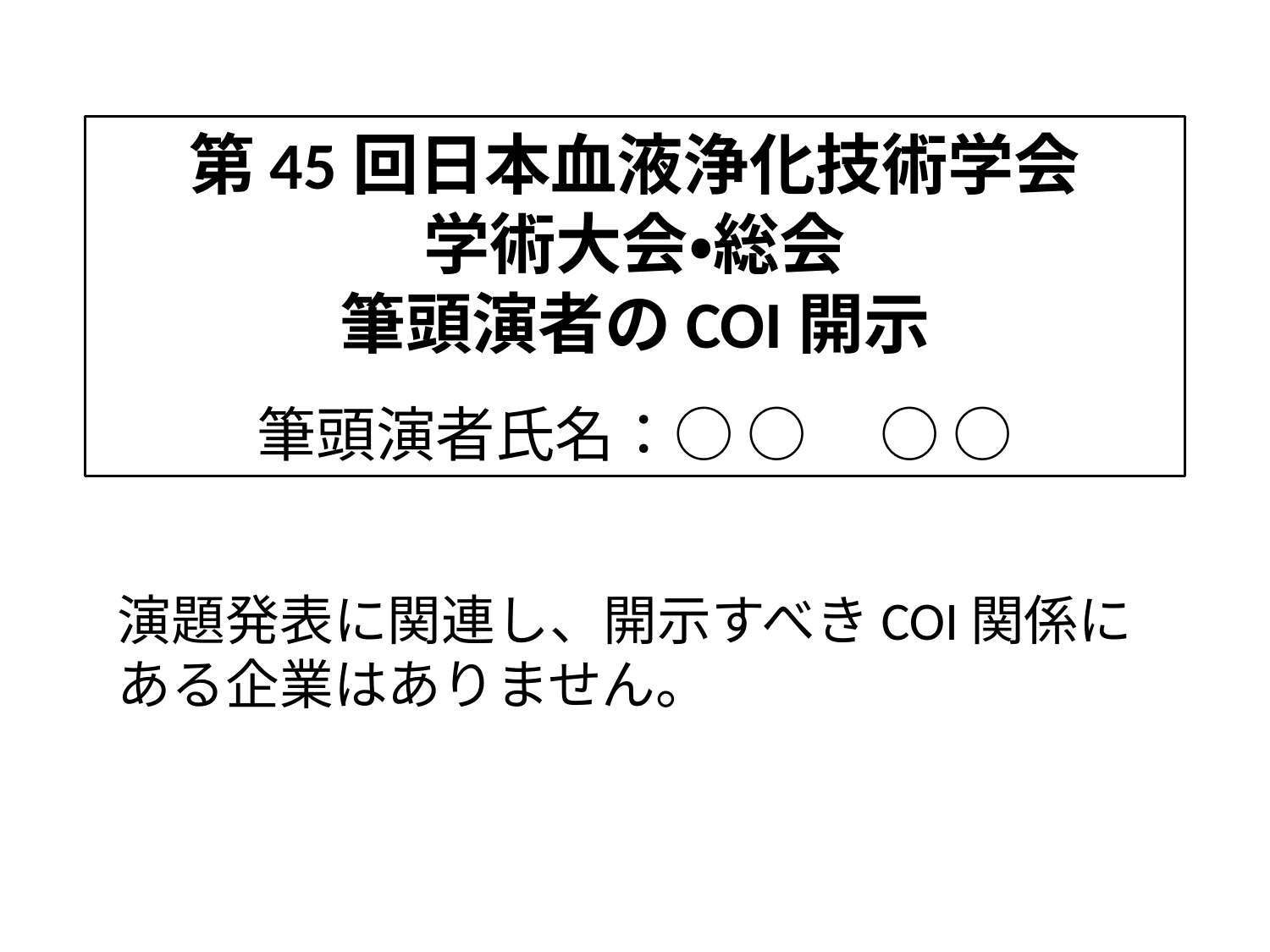

# 第45回日本血液浄化技術学会 学術大会・総会 筆頭演者のCOI開示 　 筆頭演者氏名：○ ○　 ○ ○
演題発表に関連し、開示すべきCOI関係に
ある企業はありません。